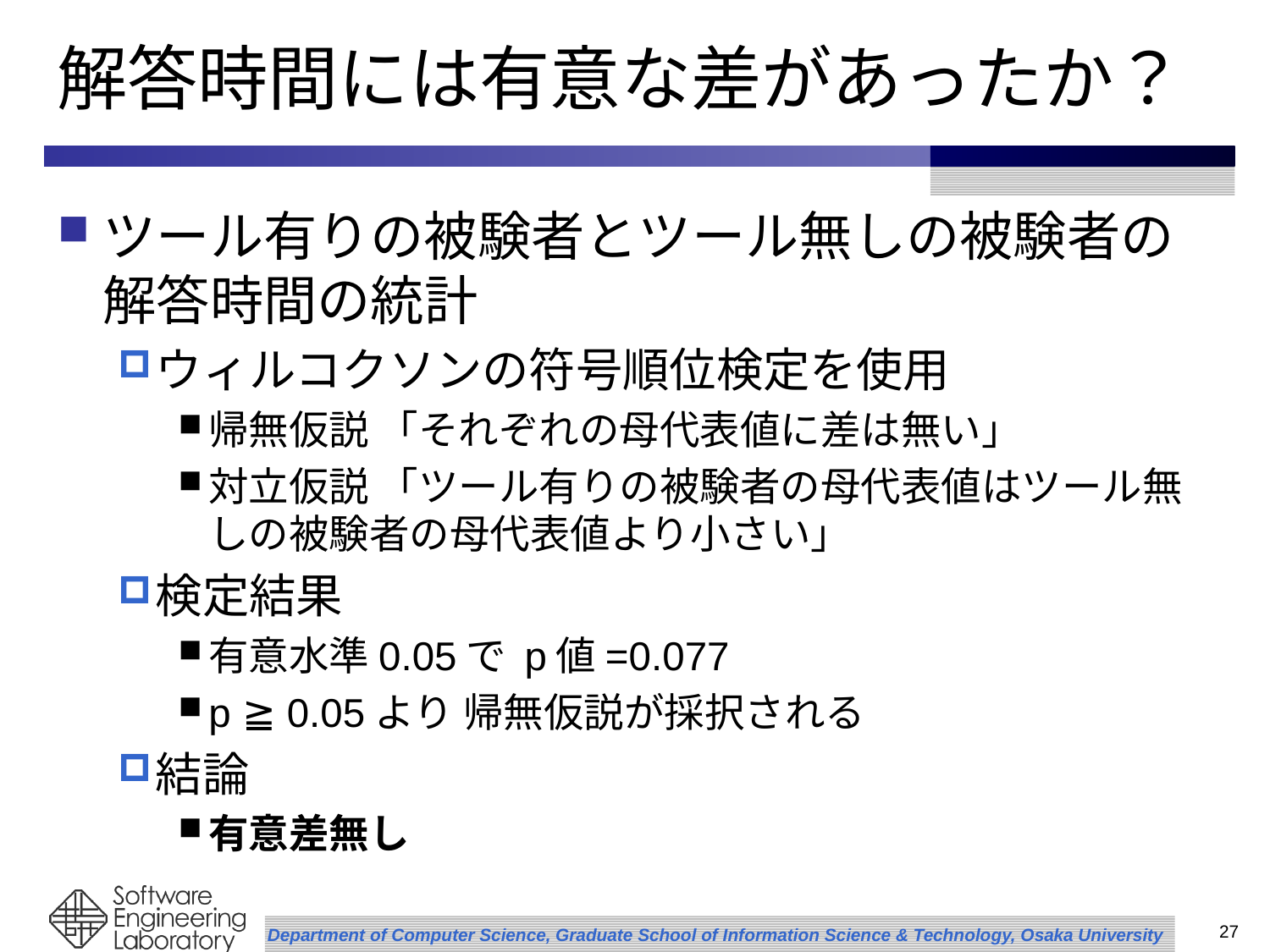

# 解答時間には有意な差があったか？
ツール有りの被験者とツール無しの被験者の解答時間の統計
ウィルコクソンの符号順位検定を使用
帰無仮説 「それぞれの母代表値に差は無い」
対立仮説 「ツール有りの被験者の母代表値はツール無しの被験者の母代表値より小さい」
検定結果
有意水準0.05で p値=0.077
p ≧ 0.05より 帰無仮説が採択される
結論
有意差無し

27